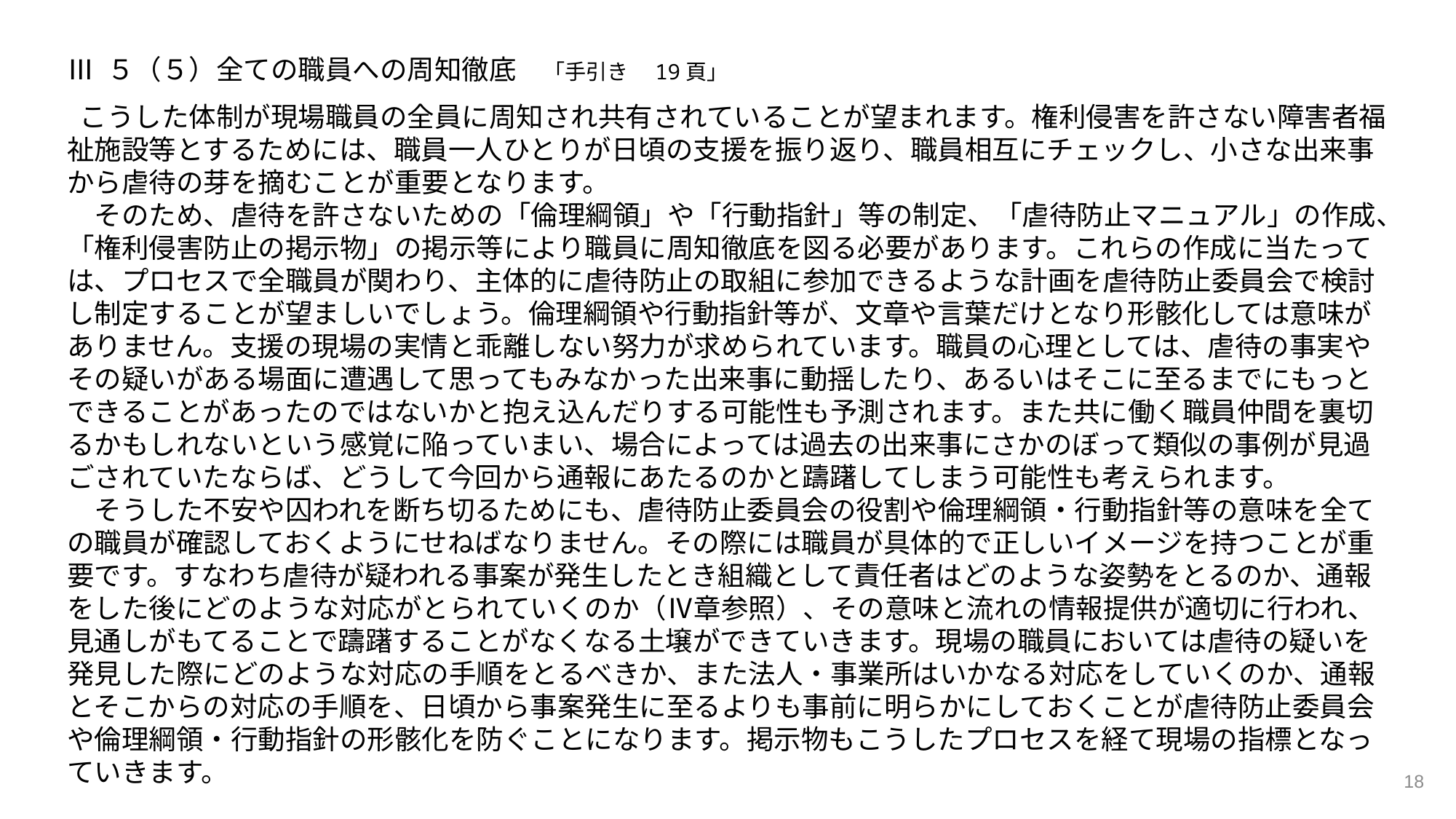

Ⅲ ５（５）全ての職員への周知徹底　「手引き　19頁」

 こうした体制が現場職員の全員に周知され共有されていることが望まれます。権利侵害を許さない障害者福祉施設等とするためには、職員一人ひとりが日頃の支援を振り返り、職員相互にチェックし、小さな出来事から虐待の芽を摘むことが重要となります。
　そのため、虐待を許さないための「倫理綱領」や「行動指針」等の制定、「虐待防止マニュアル」の作成、「権利侵害防止の掲示物」の掲示等により職員に周知徹底を図る必要があります。これらの作成に当たっては、プロセスで全職員が関わり、主体的に虐待防止の取組に参加できるような計画を虐待防止委員会で検討し制定することが望ましいでしょう。倫理綱領や行動指針等が、文章や言葉だけとなり形骸化しては意味がありません。支援の現場の実情と乖離しない努力が求められています。職員の心理としては、虐待の事実やその疑いがある場面に遭遇して思ってもみなかった出来事に動揺したり、あるいはそこに至るまでにもっとできることがあったのではないかと抱え込んだりする可能性も予測されます。また共に働く職員仲間を裏切るかもしれないという感覚に陥っていまい、場合によっては過去の出来事にさかのぼって類似の事例が見過ごされていたならば、どうして今回から通報にあたるのかと躊躇してしまう可能性も考えられます。
　そうした不安や囚われを断ち切るためにも、虐待防止委員会の役割や倫理綱領・行動指針等の意味を全ての職員が確認しておくようにせねばなりません。その際には職員が具体的で正しいイメージを持つことが重要です。すなわち虐待が疑われる事案が発生したとき組織として責任者はどのような姿勢をとるのか、通報をした後にどのような対応がとられていくのか（Ⅳ章参照）、その意味と流れの情報提供が適切に行われ、見通しがもてることで躊躇することがなくなる土壌ができていきます。現場の職員においては虐待の疑いを発見した際にどのような対応の手順をとるべきか、また法人・事業所はいかなる対応をしていくのか、通報とそこからの対応の手順を、日頃から事案発生に至るよりも事前に明らかにしておくことが虐待防止委員会や倫理綱領・行動指針の形骸化を防ぐことになります。掲示物もこうしたプロセスを経て現場の指標となっていきます。
18